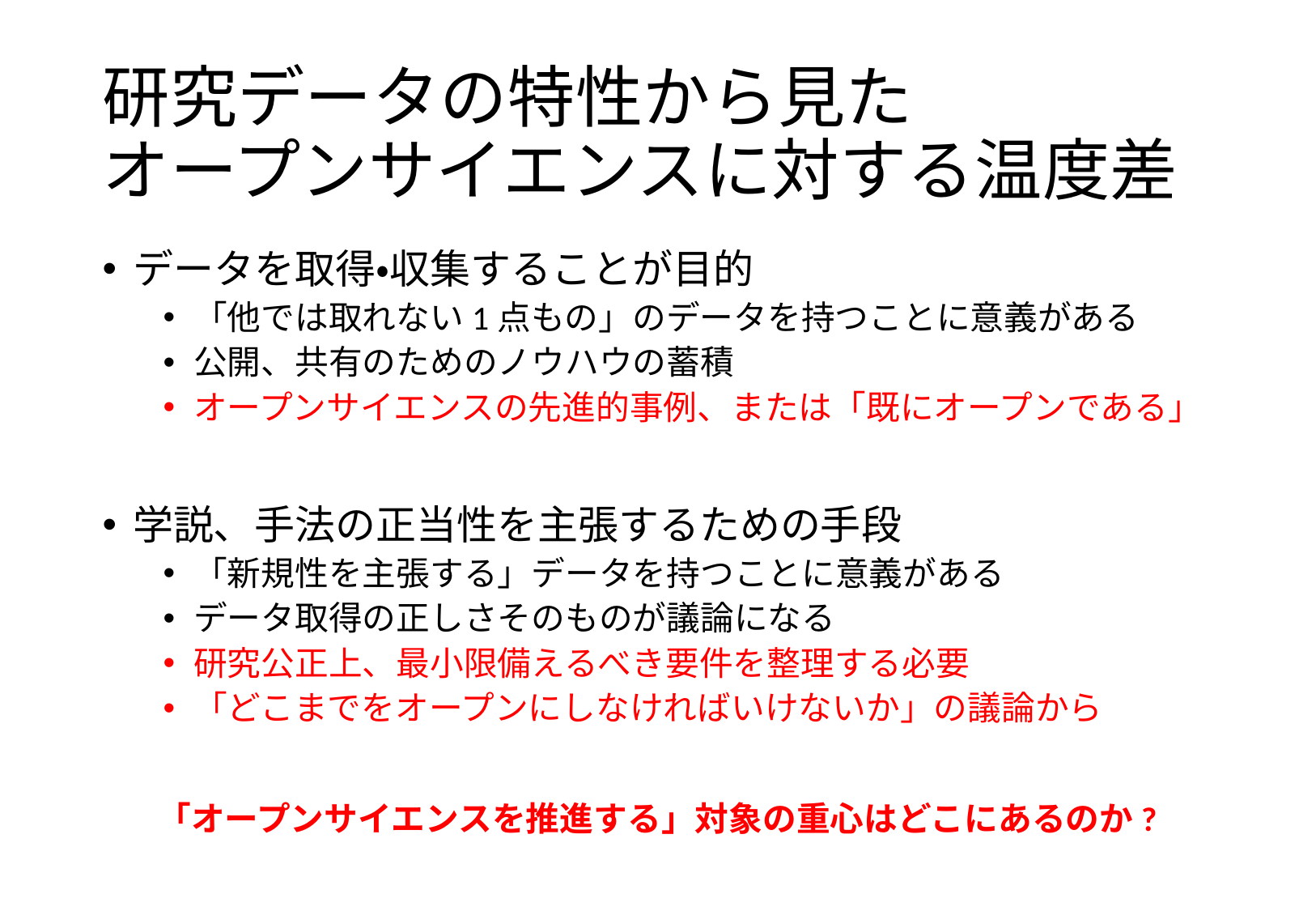

# 研究データの特性から見た オープンサイエンスに対する温度差
データを取得・収集することが目的
「他では取れない1点もの」のデータを持つことに意義がある
公開、共有のためのノウハウの蓄積
オープンサイエンスの先進的事例、または「既にオープンである」

学説、手法の正当性を主張するための手段
「新規性を主張する」データを持つことに意義がある
データ取得の正しさそのものが議論になる
研究公正上、最小限備えるべき要件を整理する必要
「どこまでをオープンにしなければいけないか」の議論から

「オープンサイエンスを推進する」対象の重心はどこにあるのか?